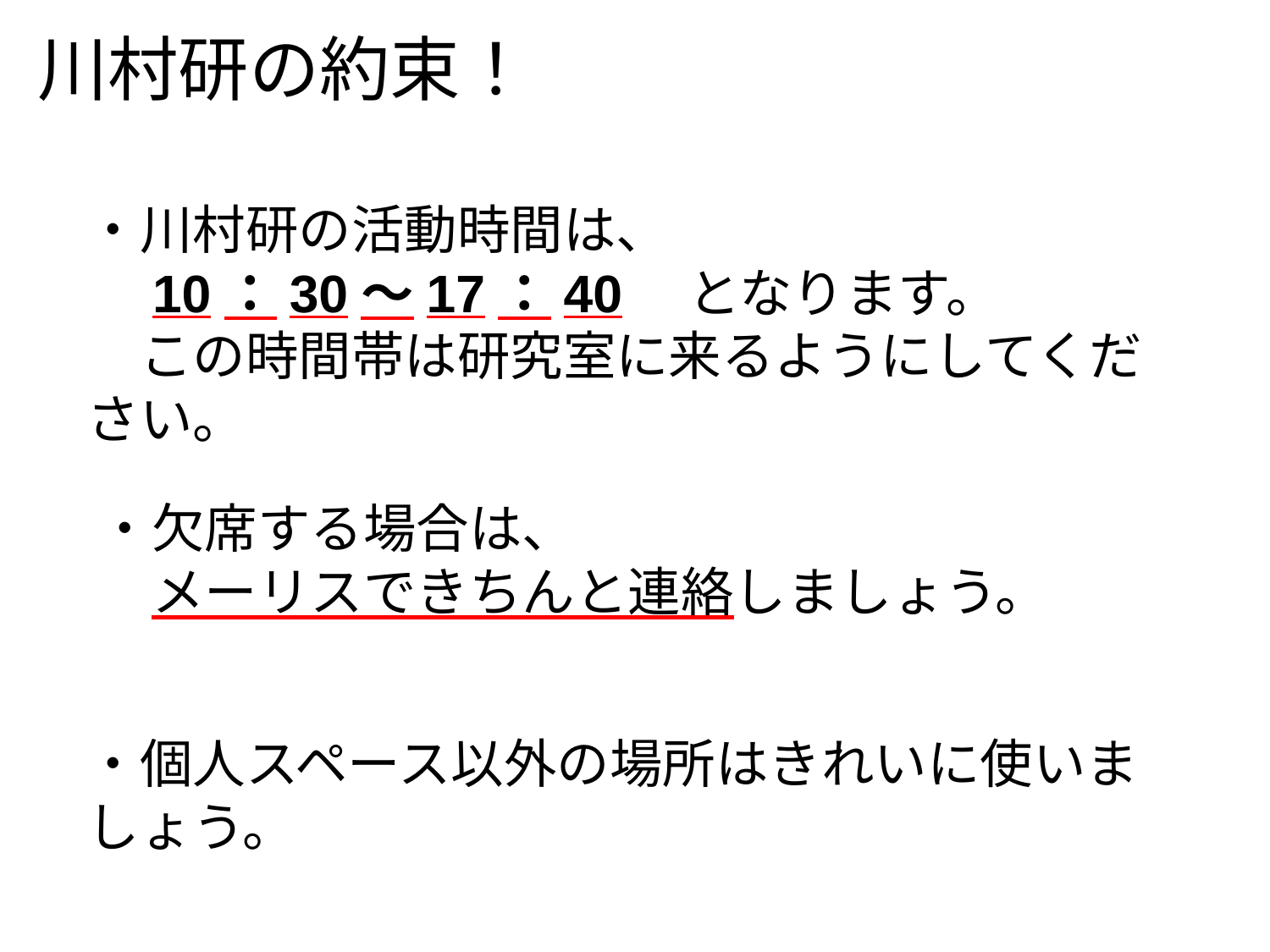

川村研の約束！
・川村研の活動時間は、
　10：30～17：40　となります。
　この時間帯は研究室に来るようにしてください。
・欠席する場合は、
　メーリスできちんと連絡しましょう。
・個人スペース以外の場所はきれいに使いましょう。